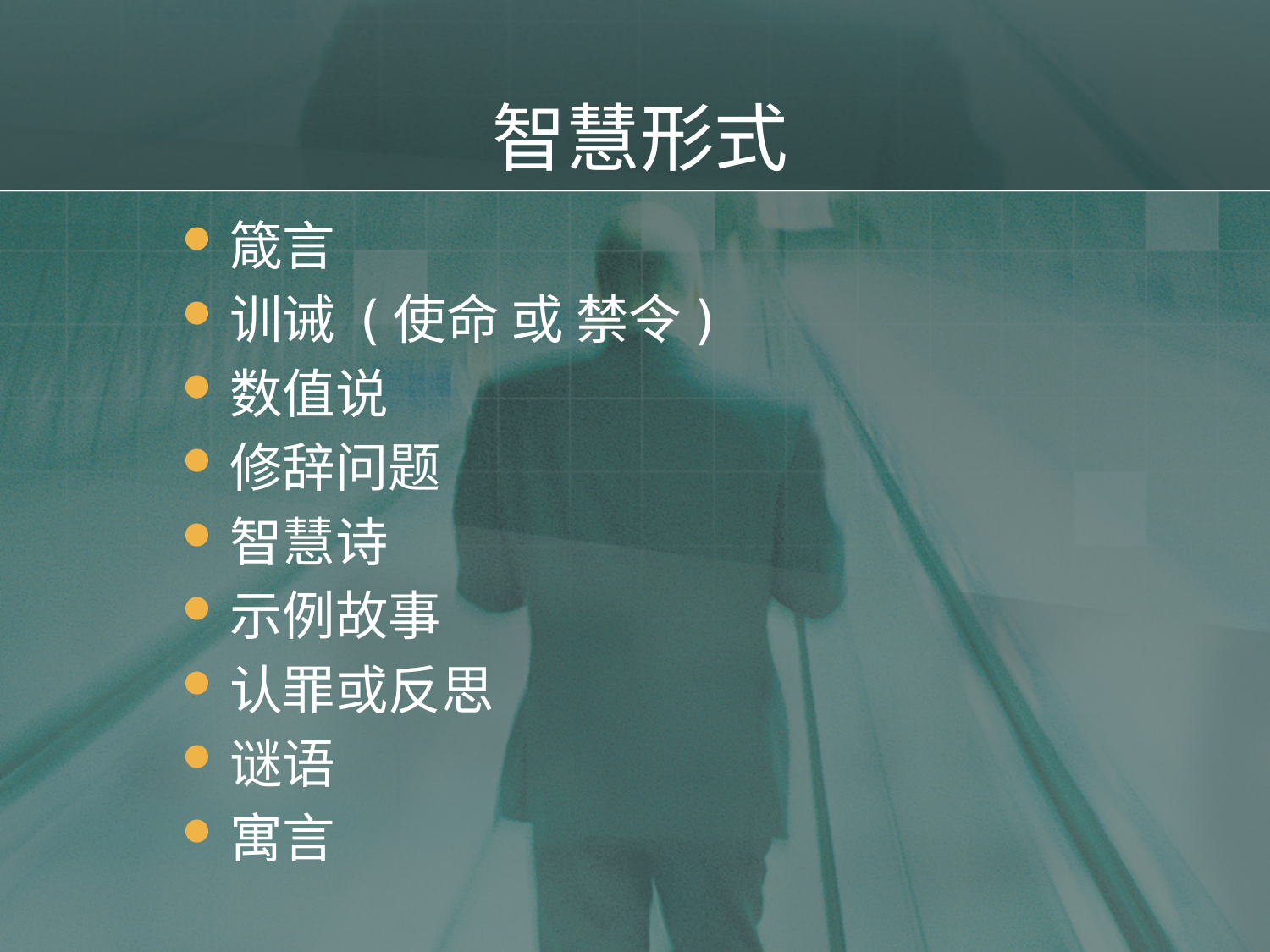

# 智慧形式
箴言
训诫 (使命 或 禁令)
数值说
修辞问题
智慧诗
示例故事
认罪或反思
谜语
寓言